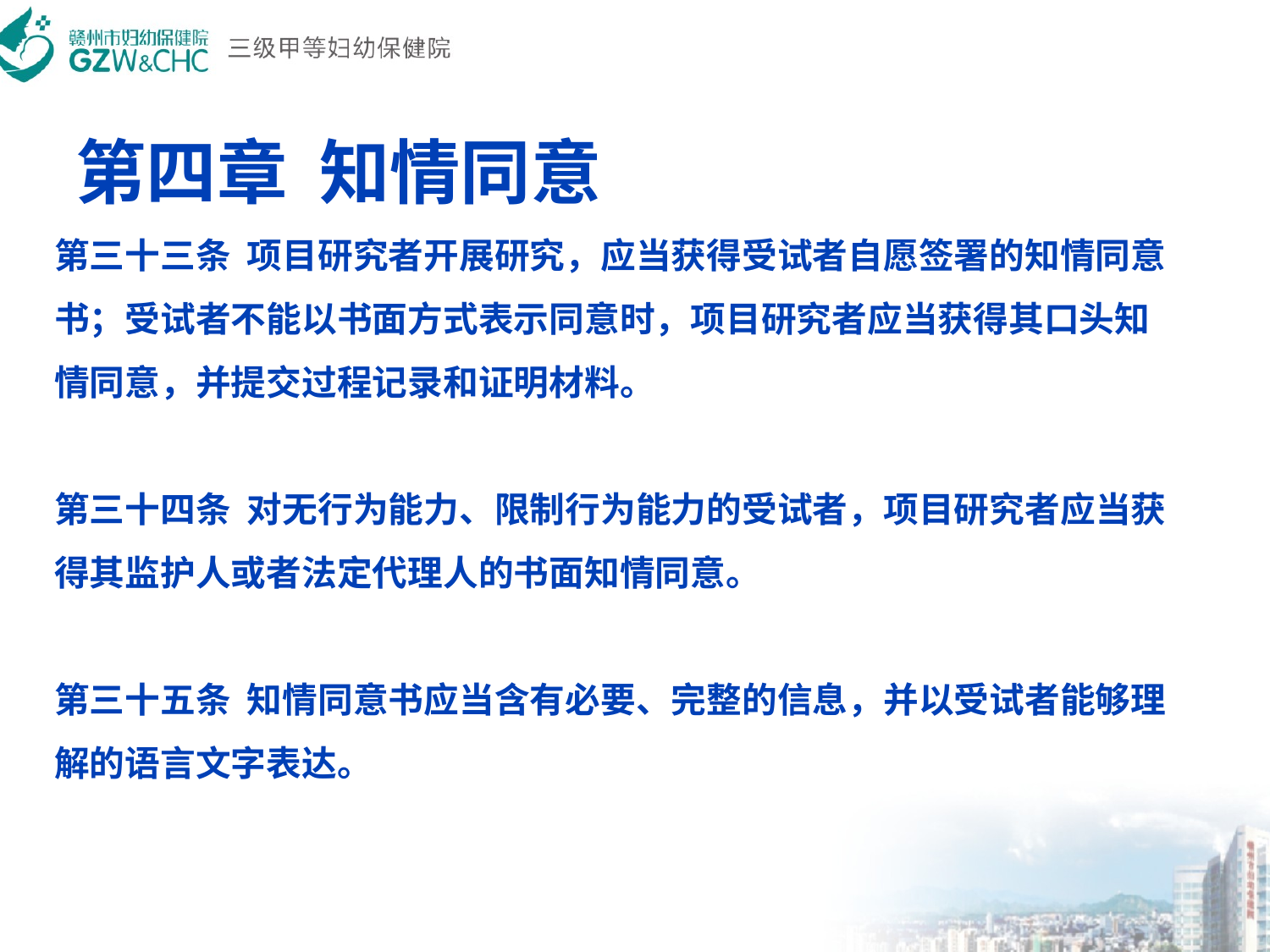

# 第四章  知情同意
第三十三条  项目研究者开展研究，应当获得受试者自愿签署的知情同意书；受试者不能以书面方式表示同意时，项目研究者应当获得其口头知情同意，并提交过程记录和证明材料。

第三十四条  对无行为能力、限制行为能力的受试者，项目研究者应当获得其监护人或者法定代理人的书面知情同意。

第三十五条  知情同意书应当含有必要、完整的信息，并以受试者能够理解的语言文字表达。